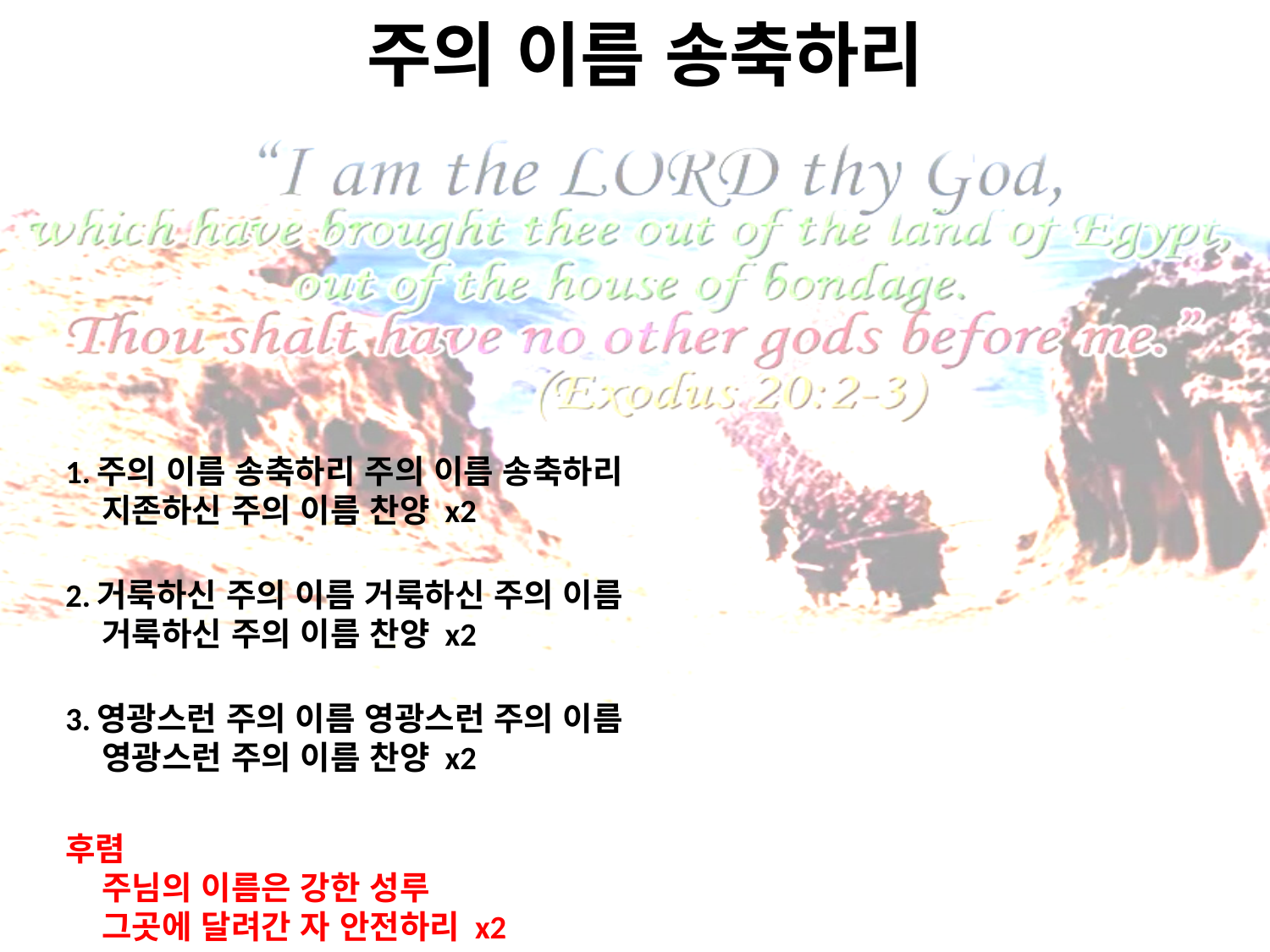

# 주의 이름 송축하리
1.주의 이름 송축하리 주의 이름 송축하리
    지존하신 주의 이름 찬양 x2
2.거룩하신 주의 이름 거룩하신 주의 이름
    거룩하신 주의 이름 찬양 x2
3.영광스런 주의 이름 영광스런 주의 이름
    영광스런 주의 이름 찬양 x2

후렴
    주님의 이름은 강한 성루
    그곳에 달려간 자 안전하리 x2